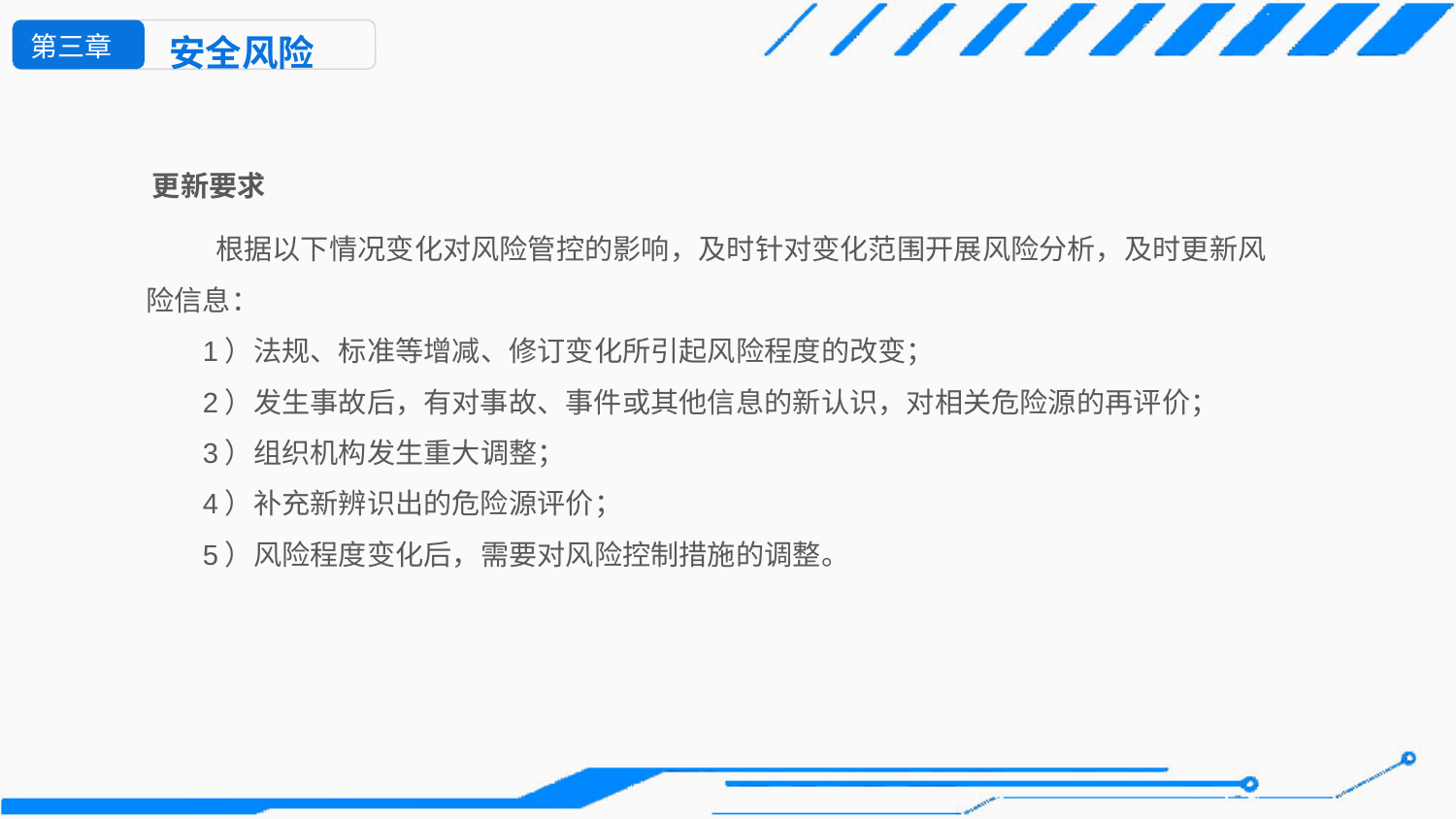

第三章
安全风险
更新要求
 根据以下情况变化对风险管控的影响，及时针对变化范围开展风险分析，及时更新风险信息：
1）法规、标准等增减、修订变化所引起风险程度的改变；
2）发生事故后，有对事故、事件或其他信息的新认识，对相关危险源的再评价；
3）组织机构发生重大调整；
4）补充新辨识出的危险源评价；
5）风险程度变化后，需要对风险控制措施的调整。